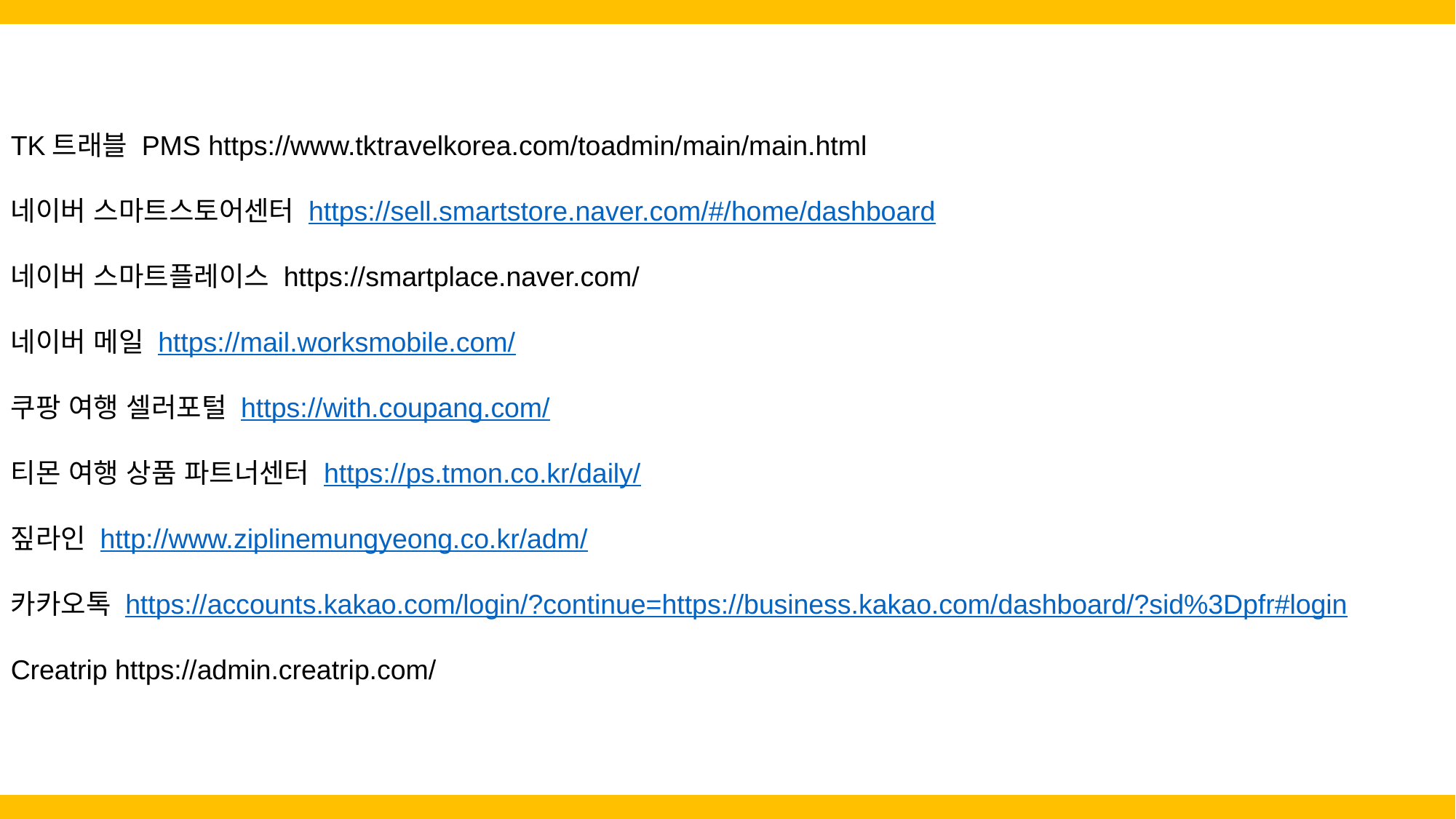

TK트래블 PMS https://www.tktravelkorea.com/toadmin/main/main.html

네이버 스마트스토어센터 https://sell.smartstore.naver.com/#/home/dashboard

네이버 스마트플레이스 https://smartplace.naver.com/

네이버 메일 https://mail.worksmobile.com/

쿠팡 여행 셀러포털 https://with.coupang.com/

티몬 여행 상품 파트너센터 https://ps.tmon.co.kr/daily/

짚라인 http://www.ziplinemungyeong.co.kr/adm/

카카오톡 https://accounts.kakao.com/login/?continue=https://business.kakao.com/dashboard/?sid%3Dpfr#login

Creatrip https://admin.creatrip.com/